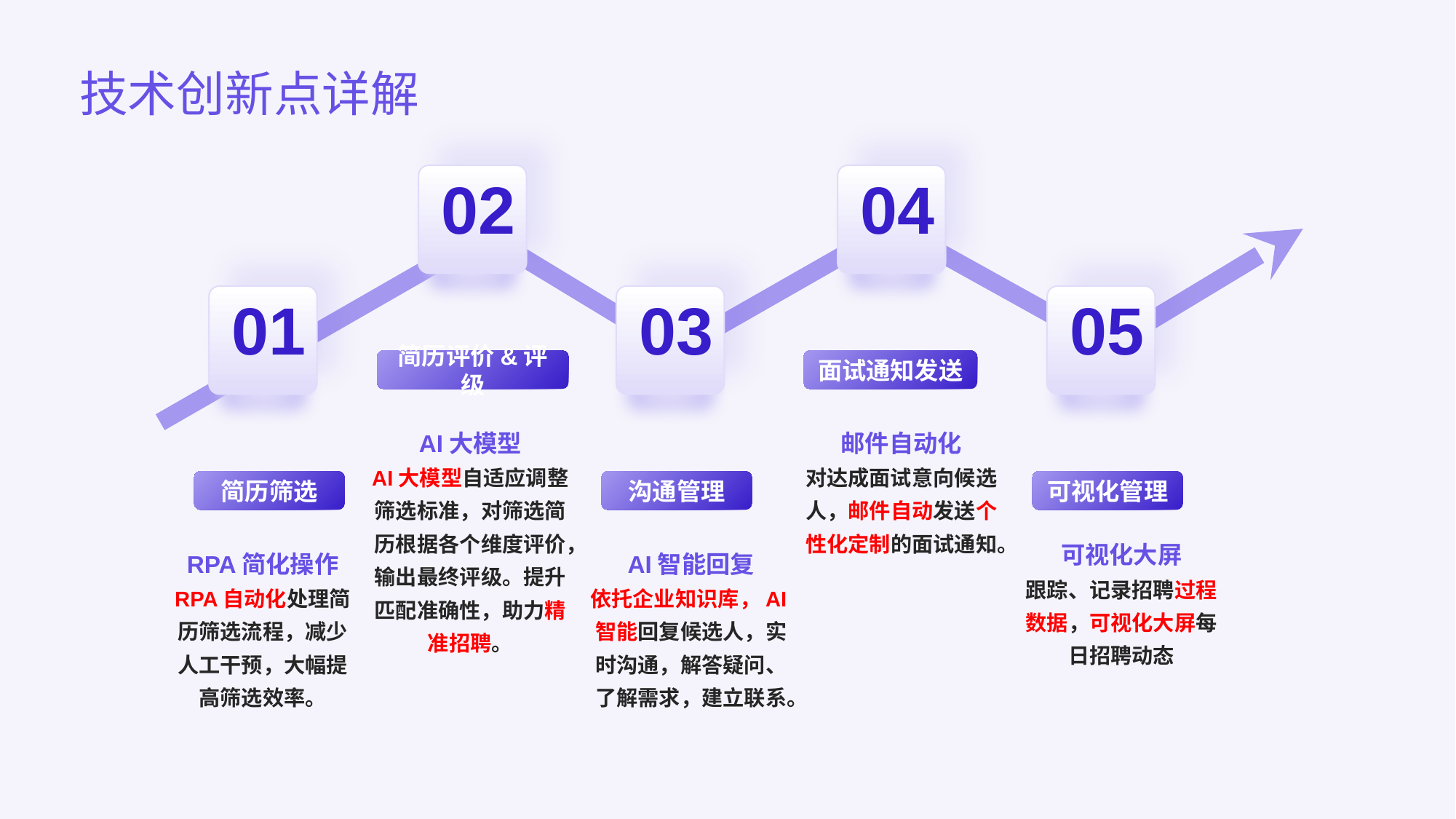

# 技术创新点详解
02
04

01
03
05

简历评价&评级
面试通知发送
AI大模型
AI大模型自适应调整筛选标准，对筛选简历根据各个维度评价，输出最终评级。提升匹配准确性，助力精准招聘。
邮件自动化
对达成面试意向候选人，邮件自动发送个性化定制的面试通知。
简历筛选
沟通管理
可视化管理
可视化大屏
跟踪、记录招聘过程数据，可视化大屏每日招聘动态
RPA简化操作
RPA自动化处理简历筛选流程，减少人工干预，大幅提高筛选效率。
AI智能回复
依托企业知识库，AI智能回复候选人，实时沟通，解答疑问、了解需求，建立联系。